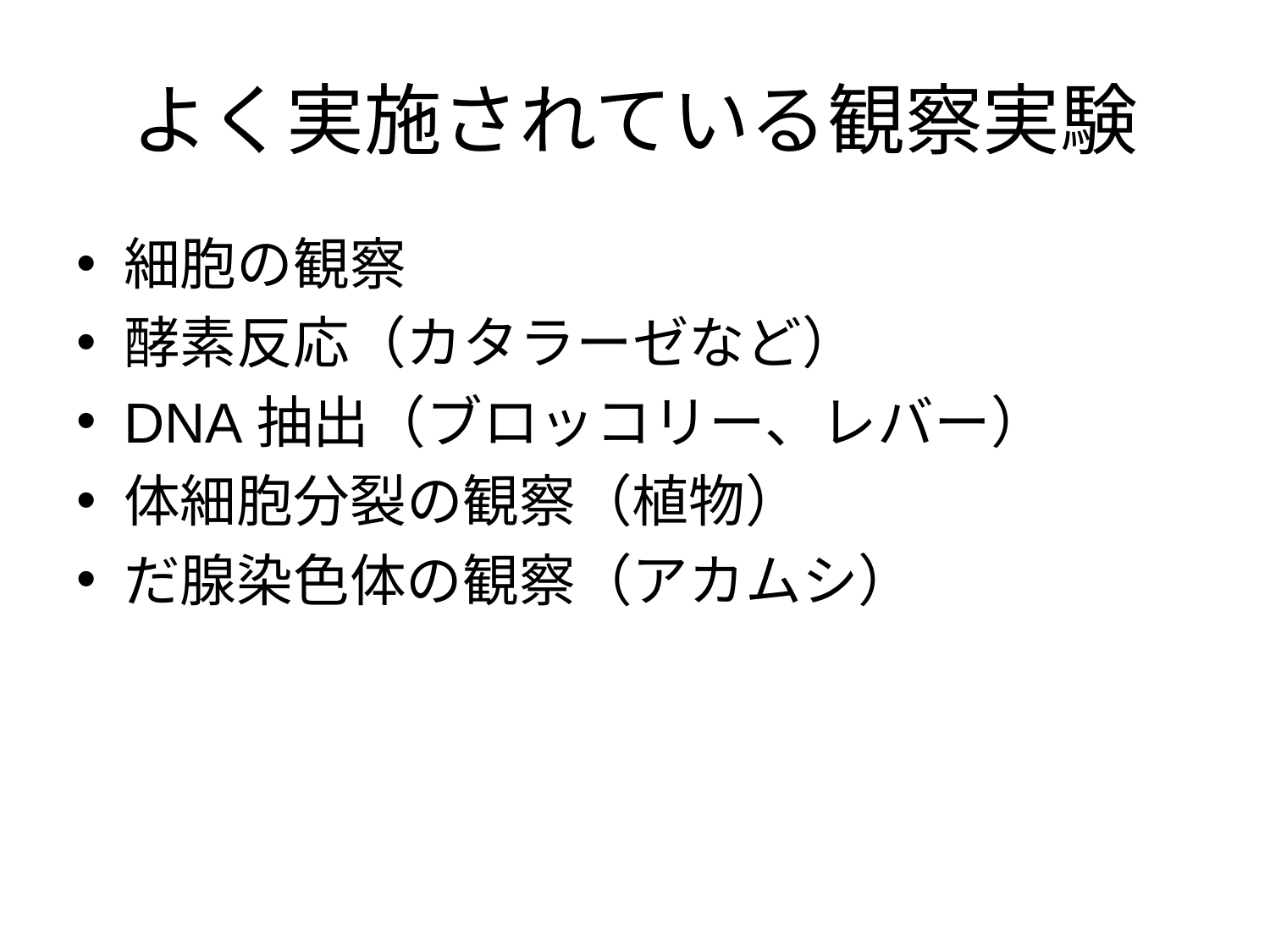

# よく実施されている観察実験
細胞の観察
酵素反応（カタラーゼなど）
DNA抽出（ブロッコリー、レバー）
体細胞分裂の観察（植物）
だ腺染色体の観察（アカムシ）